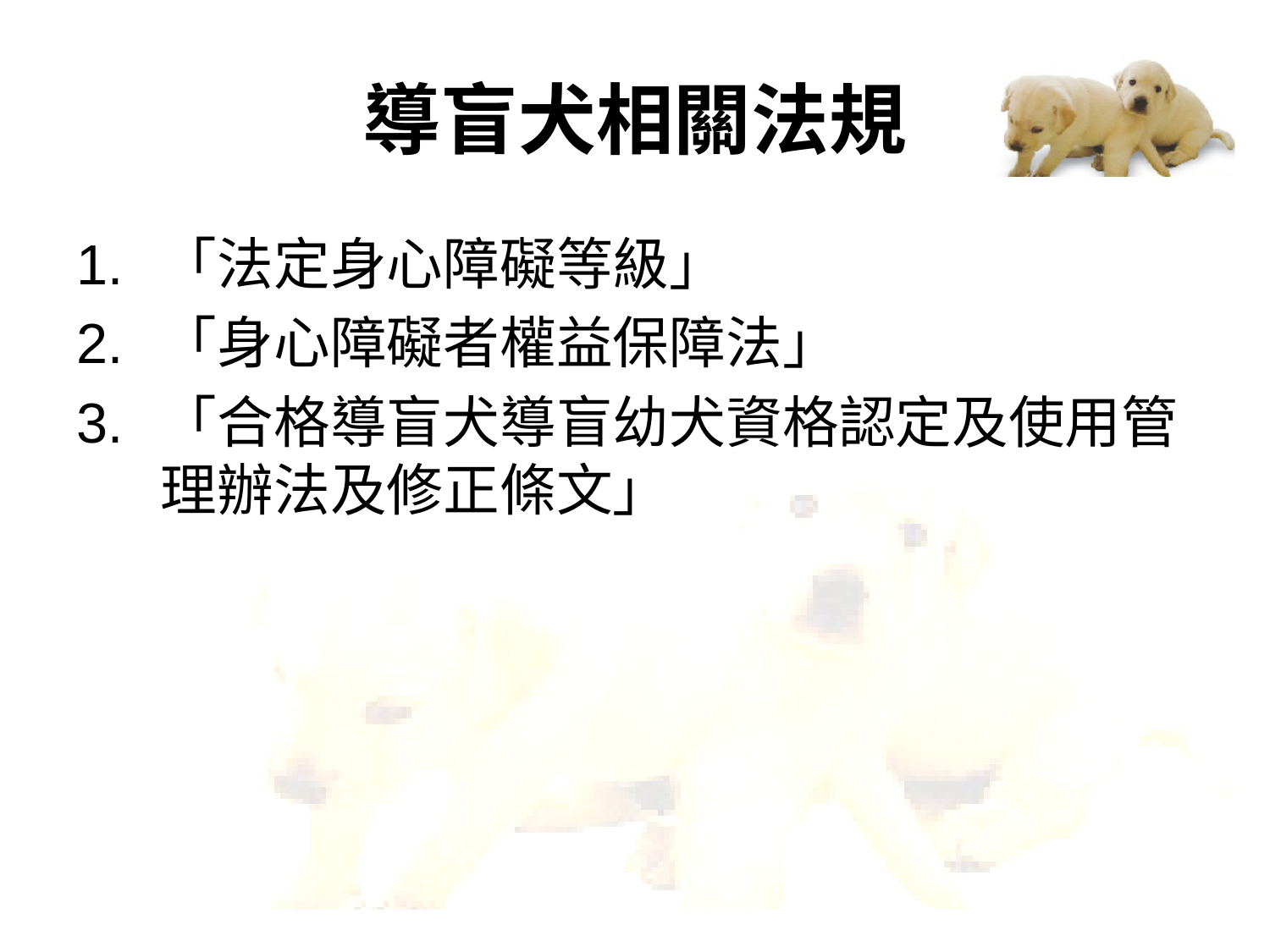

# 導盲犬相關法規
「法定身心障礙等級」
「身心障礙者權益保障法」
「合格導盲犬導盲幼犬資格認定及使用管理辦法及修正條文」